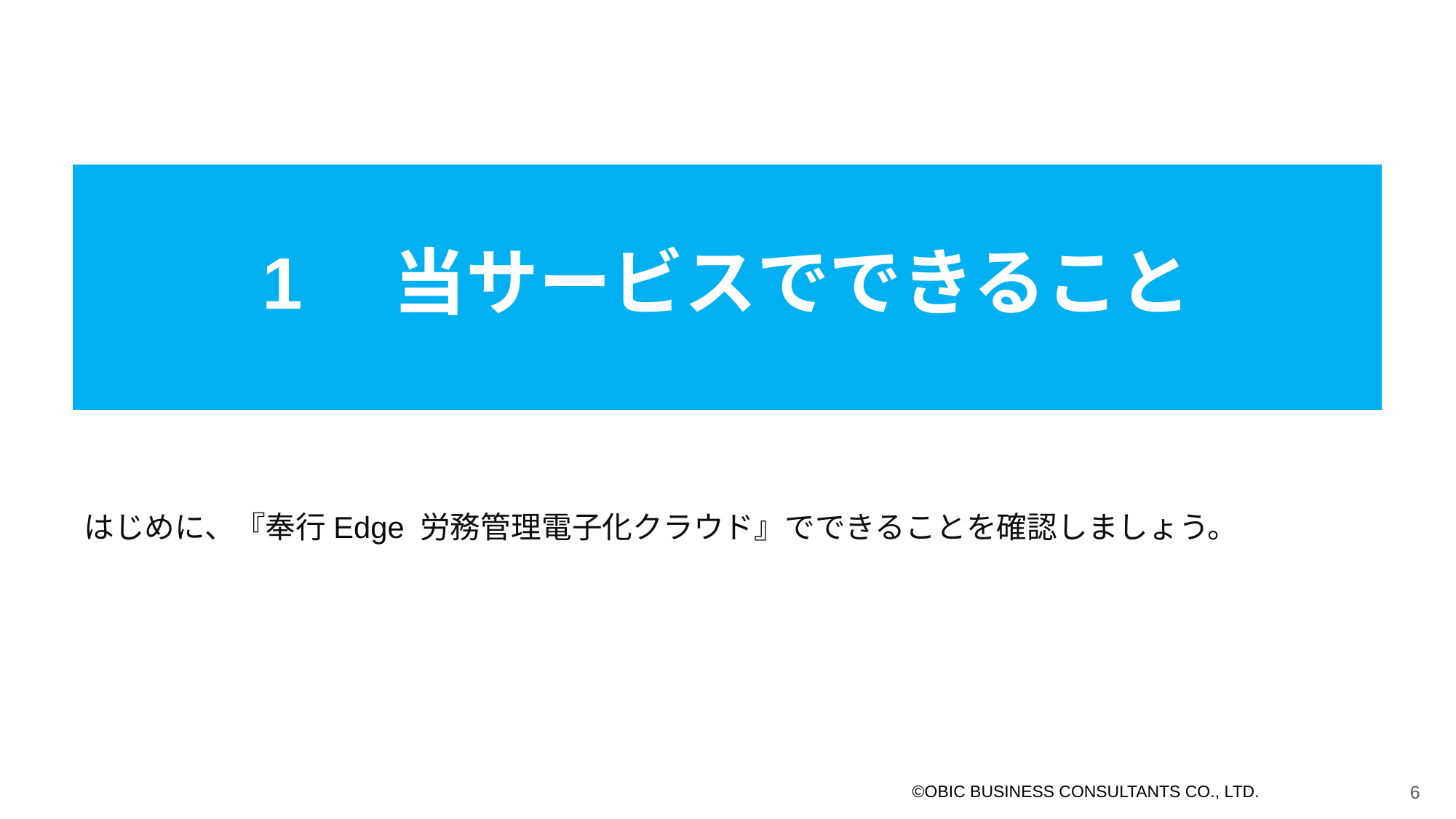

1　当サービスでできること
はじめに、『奉行Edge 労務管理電子化クラウド』でできることを確認しましょう。
©OBIC BUSINESS CONSULTANTS CO., LTD.
6